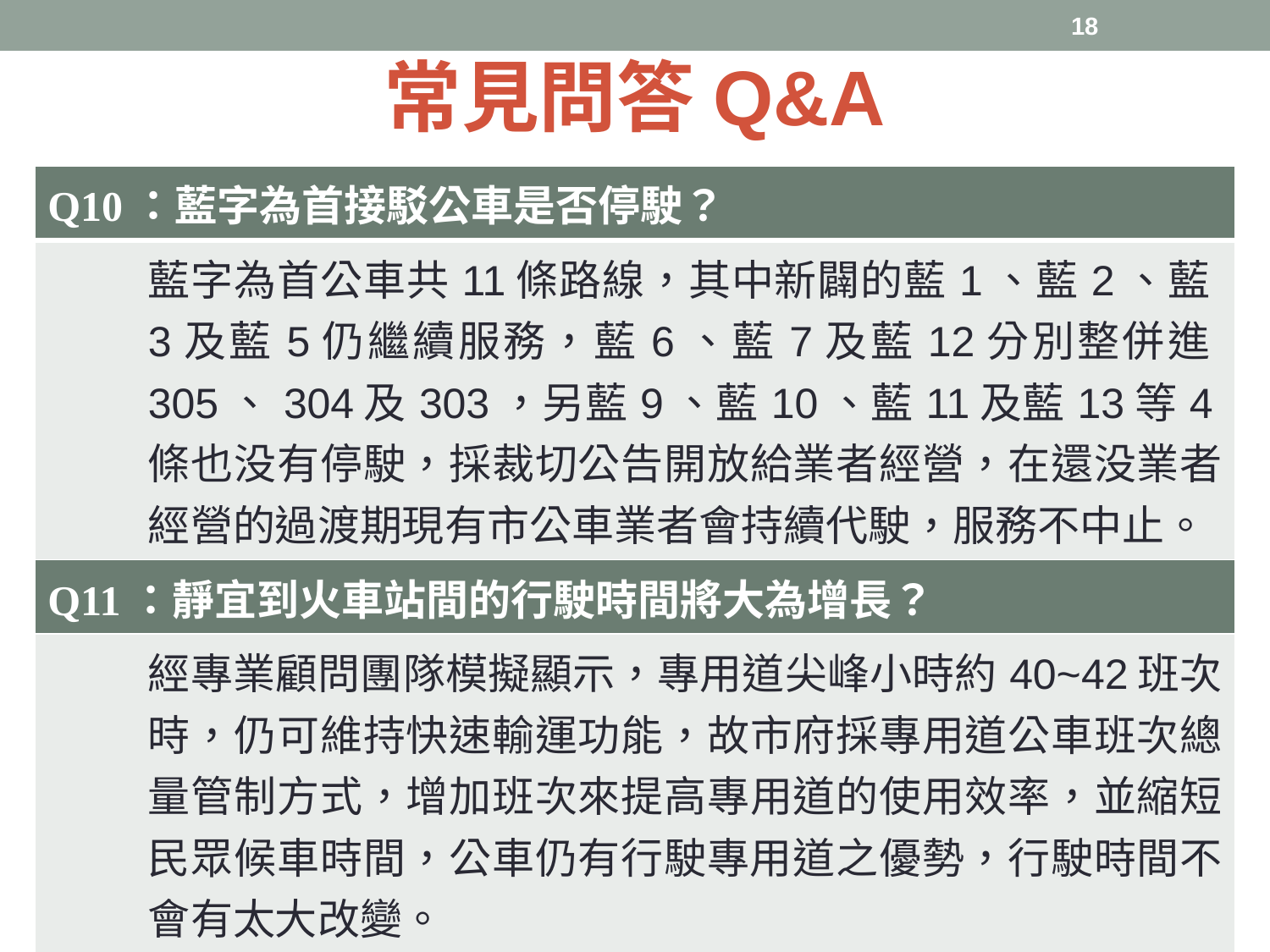

18
# 常見問答Q&A
| Q10：藍字為首接駁公車是否停駛？ |
| --- |
| 藍字為首公車共11條路線，其中新闢的藍1、藍2、藍3及藍5仍繼續服務，藍6、藍7及藍12分別整併進305、304及303，另藍9、藍10、藍11及藍13等4條也没有停駛，採裁切公告開放給業者經營，在還没業者經營的過渡期現有市公車業者會持續代駛，服務不中止。 |
| Q11：靜宜到火車站間的行駛時間將大為增長？ |
| 經專業顧問團隊模擬顯示，專用道尖峰小時約40~42班次時，仍可維持快速輸運功能，故市府採專用道公車班次總量管制方式，增加班次來提高專用道的使用效率，並縮短民眾候車時間，公車仍有行駛專用道之優勢，行駛時間不會有太大改變。 |